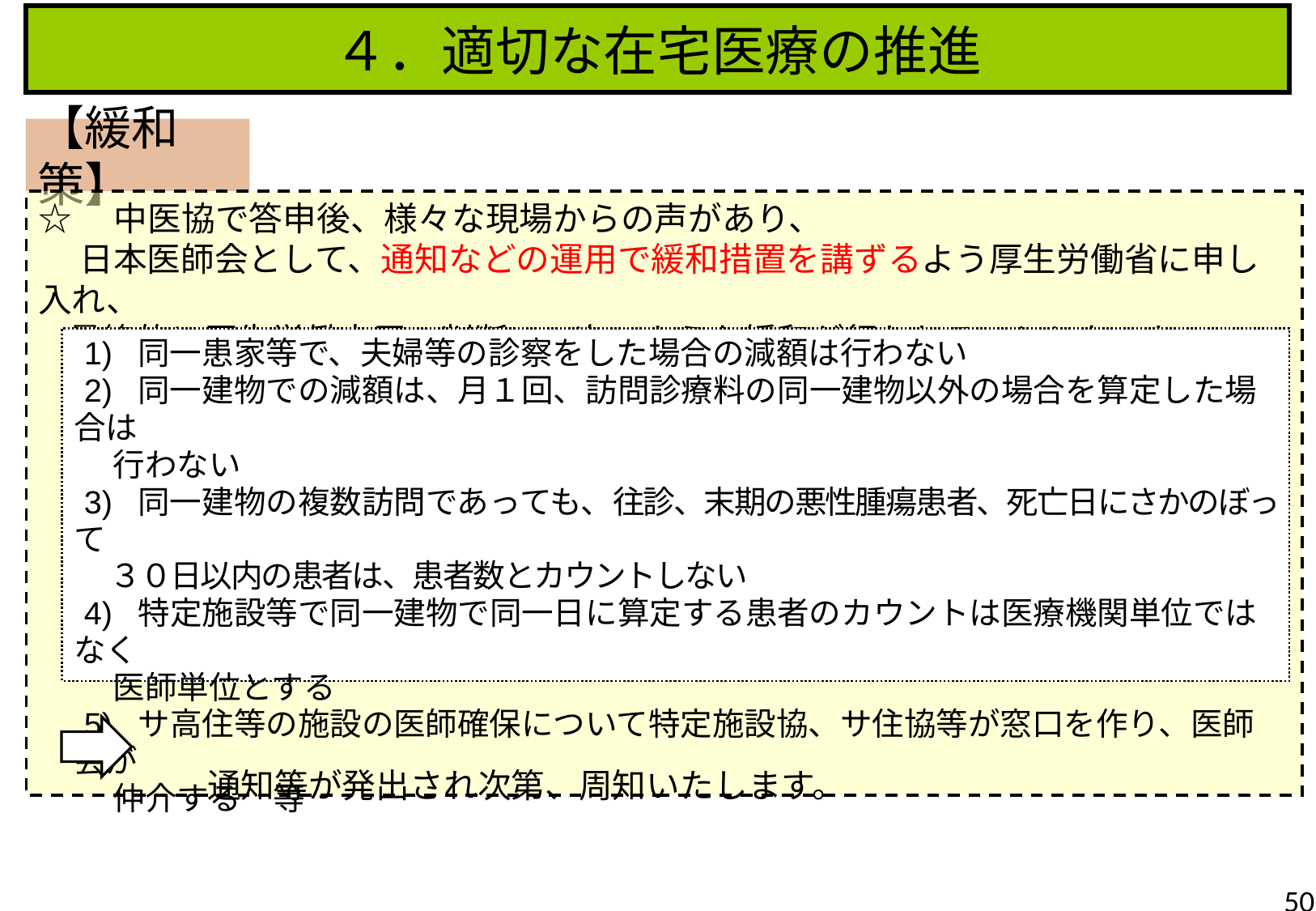

４．適切な在宅医療の推進
【緩和策】
☆　中医協で答申後、様々な現場からの声があり、
　 日本医師会として、通知などの運用で緩和措置を講ずるよう厚生労働省に申し入れ、
   最終的に厚生労働大臣の判断で、次のような緩和が行われることとなった。

　　　　　通知等が発出され次第、周知いたします。

1)  同一患家等で、夫婦等の診察をした場合の減額は行わない
2)  同一建物での減額は、月１回、訪問診療料の同一建物以外の場合を算定した場合は
   行わない
3)  同一建物の複数訪問であっても、往診、末期の悪性腫瘍患者、死亡日にさかのぼって
   ３０日以内の患者は、患者数とカウントしない
4)  特定施設等で同一建物で同一日に算定する患者のカウントは医療機関単位ではなく
   医師単位とする
5)  サ高住等の施設の医師確保について特定施設協、サ住協等が窓口を作り、医師会が
   仲介する　等

50